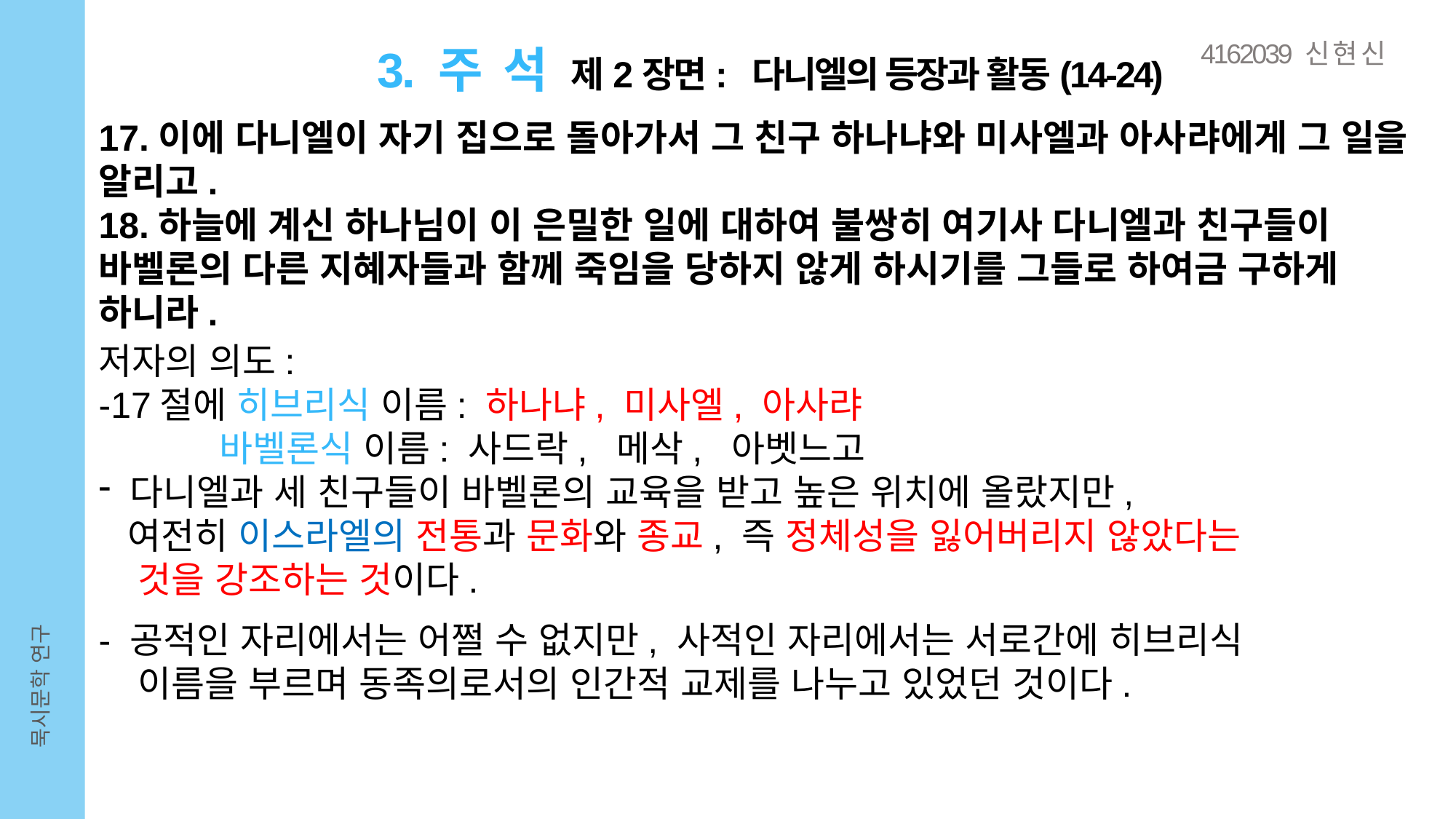

4162039 신 현 신
3. 주  석  제2장면:  다니엘의 등장과 활동(14-24)
17.이에 다니엘이 자기 집으로 돌아가서 그 친구 하나냐와 미사엘과 아사랴에게 그 일을 알리고.
18.하늘에 계신 하나님이 이 은밀한 일에 대하여 불쌍히 여기사 다니엘과 친구들이 바벨론의 다른 지혜자들과 함께 죽임을 당하지 않게 하시기를 그들로 하여금 구하게 하니라.

저자의 의도:
-17절에 히브리식 이름: 하나냐, 미사엘, 아사랴
           바벨론식 이름: 사드락,  메삭,  아벳느고
 다니엘과 세 친구들이 바벨론의 교육을 받고 높은 위치에 올랐지만,
  여전히 이스라엘의 전통과 문화와 종교, 즉 정체성을 잃어버리지 않았다는
   것을 강조하는 것이다.

- 공적인 자리에서는 어쩔 수 없지만, 사적인 자리에서는 서로간에 히브리식
   이름을 부르며 동족의로서의 인간적 교제를 나누고 있었던 것이다.

묵시문학 연구